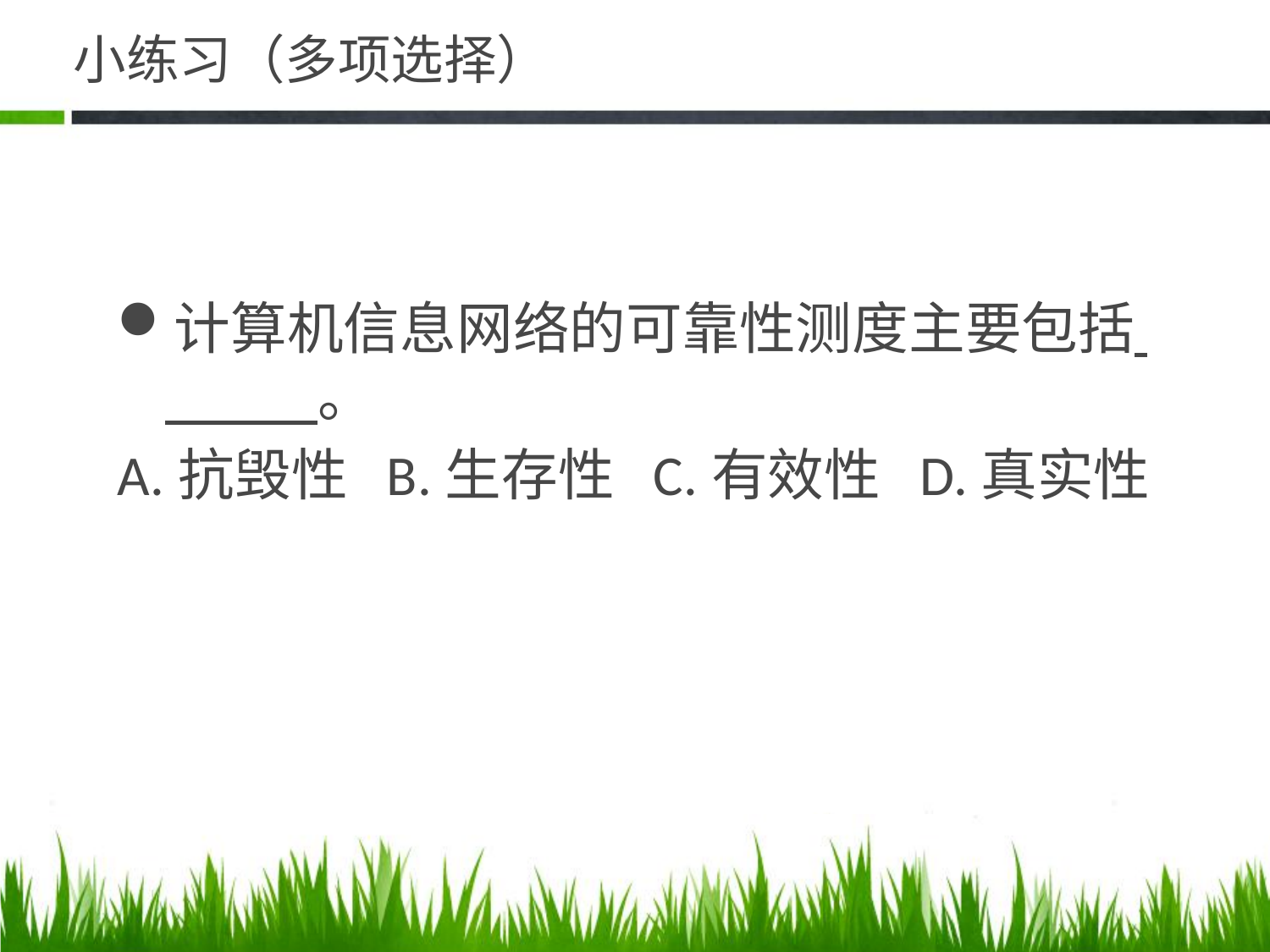

# 小练习（多项选择）
计算机信息网络的可靠性测度主要包括              。
A.抗毁性  B.生存性  C.有效性  D.真实性